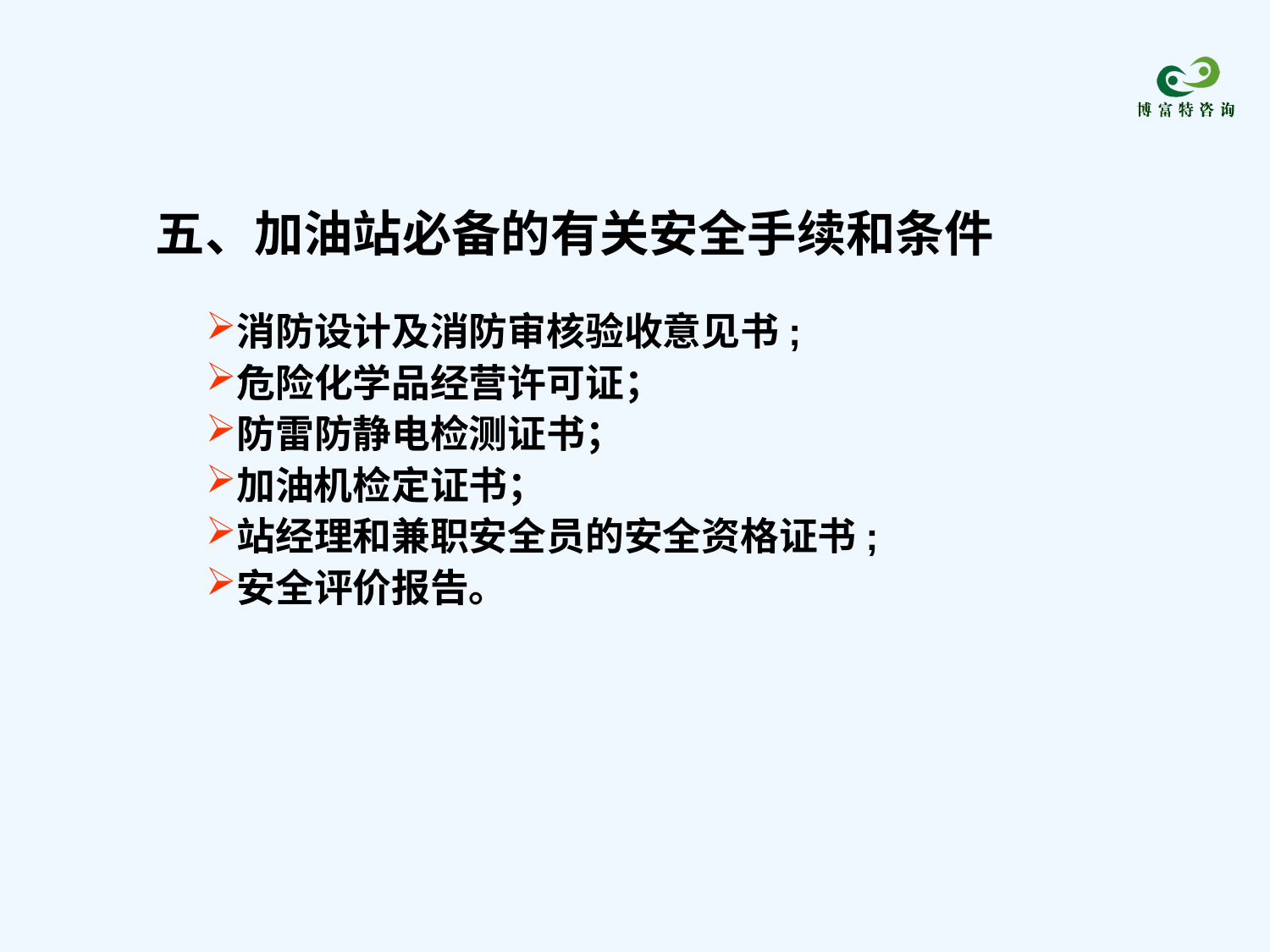

五、加油站必备的有关安全手续和条件
消防设计及消防审核验收意见书;
危险化学品经营许可证；
防雷防静电检测证书；
加油机检定证书；
站经理和兼职安全员的安全资格证书;
安全评价报告。
58